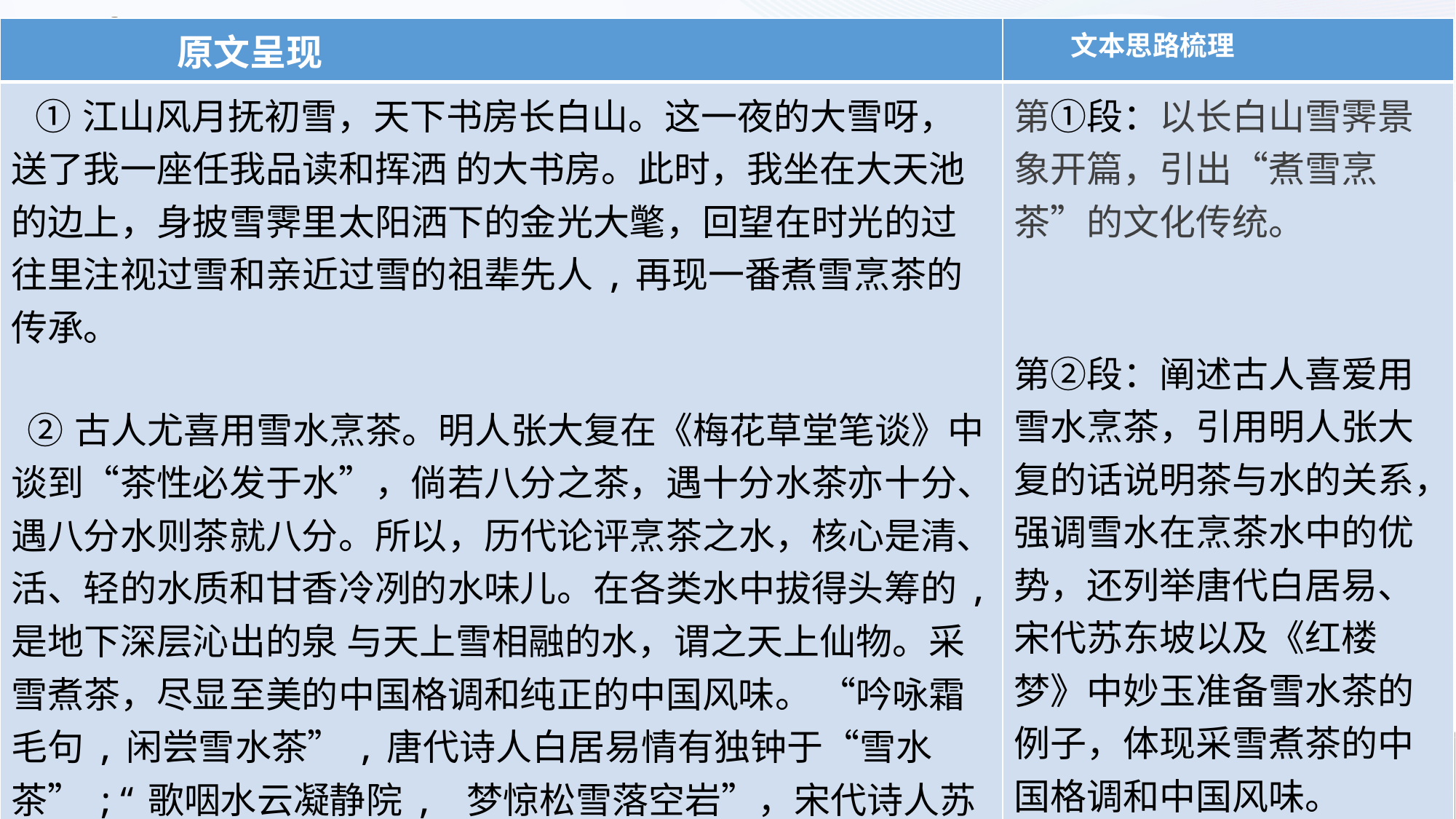

| 原文呈现 | 文本思路梳理 |
| --- | --- |
| ①江山风月抚初雪，天下书房长白山。这一夜的大雪呀，送了我一座任我品读和挥洒 的大书房。此时，我坐在大天池的边上，身披雪霁里太阳洒下的金光大氅，回望在时光的过往里注视过雪和亲近过雪的祖辈先人,再现一番煮雪烹茶的传承。 ②古人尤喜用雪水烹茶。明人张大复在《梅花草堂笔谈》中谈到“茶性必发于水”，倘若八分之茶，遇十分水茶亦十分、遇八分水则茶就八分。所以，历代论评烹茶之水，核心是清、活、轻的水质和甘香冷冽的水味儿。在各类水中拔得头筹的,是地下深层沁出的泉 与天上雪相融的水，谓之天上仙物。采雪煮茶，尽显至美的中国格调和纯正的中国风味。 “吟咏霜毛句,闲尝雪水茶”,唐代诗人白居易情有独钟于“雪水茶”;“歌咽水云凝静院, 梦惊松雪落空岩”，宋代诗人苏东坡也擅长以雪水烹茶；《红楼梦》中贾宝玉在栊翠庵喝到 的,是妙玉精心准备好的“雪水茶”…… | 第①段：以长白山雪霁景象开篇，引出“煮雪烹茶”的文化传统。 第②段：阐述古人喜爱用雪水烹茶，引用明人张大复的话说明茶与水的关系，强调雪水在烹茶水中的优势，还列举唐代白居易、宋代苏东坡以及《红楼梦》中妙玉准备雪水茶的例子，体现采雪煮茶的中国格调和中国风味。 |